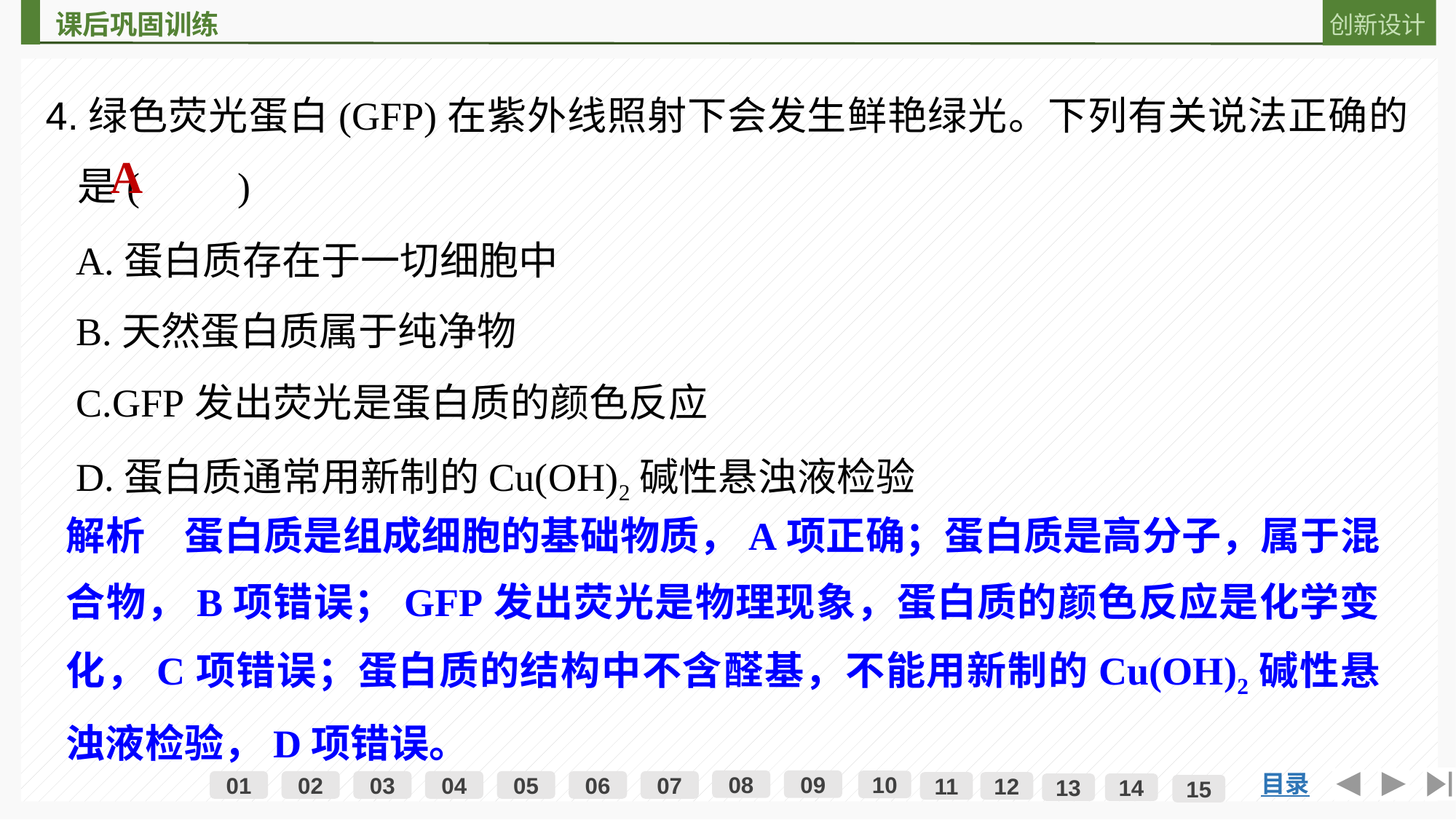

4.绿色荧光蛋白(GFP)在紫外线照射下会发生鲜艳绿光。下列有关说法正确的是(　　)
A
A.蛋白质存在于一切细胞中
B.天然蛋白质属于纯净物
C.GFP发出荧光是蛋白质的颜色反应
D.蛋白质通常用新制的Cu(OH)2碱性悬浊液检验
解析　蛋白质是组成细胞的基础物质，A项正确；蛋白质是高分子，属于混合物，B项错误；GFP发出荧光是物理现象，蛋白质的颜色反应是化学变化，C项错误；蛋白质的结构中不含醛基，不能用新制的Cu(OH)2碱性悬浊液检验，D项错误。